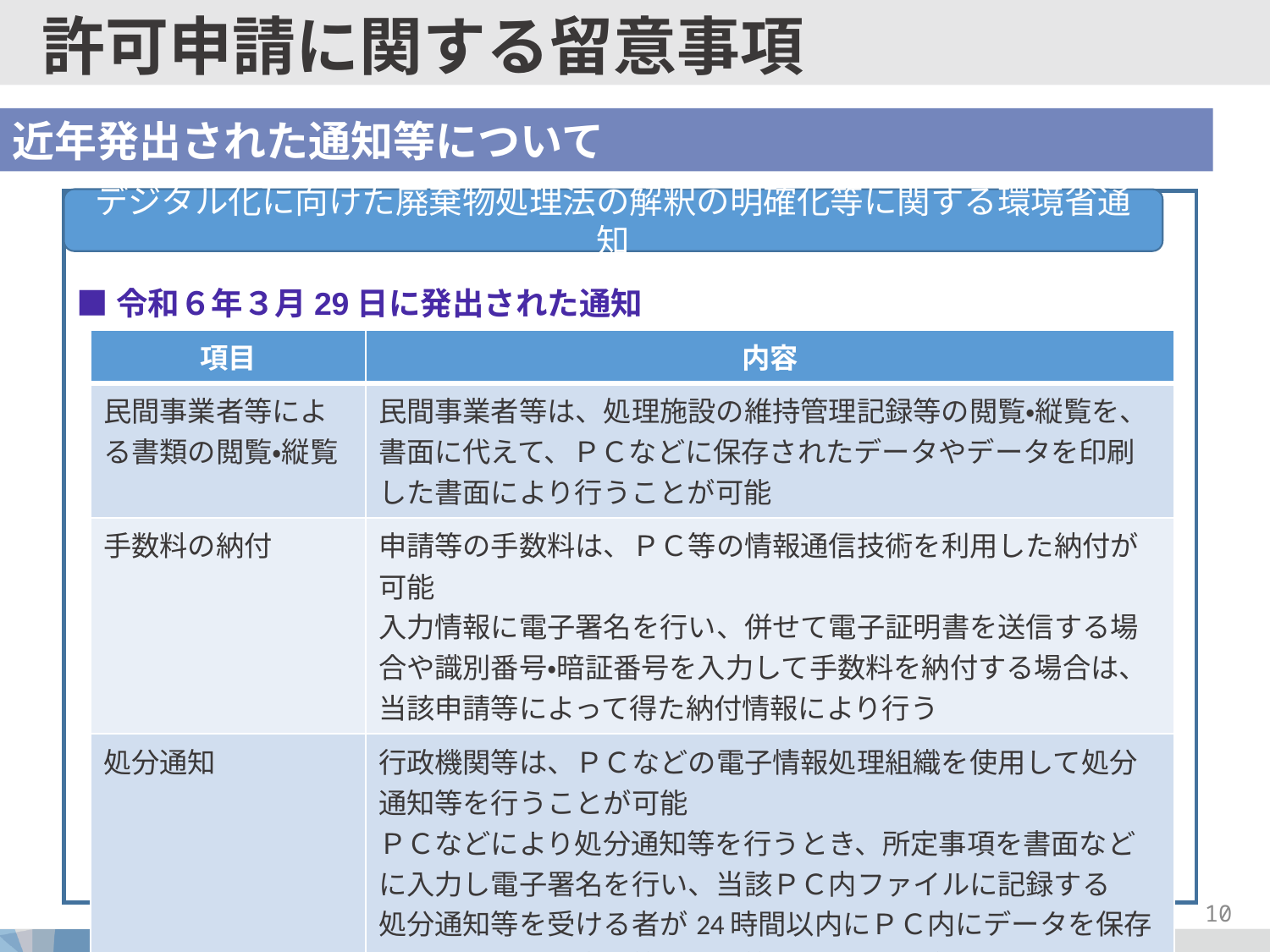

許可申請に関する留意事項
近年発出された通知等について
デジタル化に向けた廃棄物処理法の解釈の明確化等に関する環境省通知

■令和６年３月29日に発出された通知
| 項目 | 内容 |
| --- | --- |
| 民間事業者等による書類の閲覧・縦覧 | 民間事業者等は、処理施設の維持管理記録等の閲覧・縦覧を、書面に代えて、ＰＣなどに保存されたデータやデータを印刷した書面により行うことが可能 |
| 手数料の納付 | 申請等の手数料は、ＰＣ等の情報通信技術を利用した納付が可能 入力情報に電子署名を行い、併せて電子証明書を送信する場合や識別番号・暗証番号を入力して手数料を納付する場合は、当該申請等によって得た納付情報により行う |
| 処分通知 | 行政機関等は、ＰＣなどの電子情報処理組織を使用して処分通知等を行うことが可能 ＰＣなどにより処分通知等を行うとき、所定事項を書面などに入力し電子署名を行い、当該ＰＣ内ファイルに記録する 処分通知等を受ける者が24時間以内にＰＣ内にデータを保存しない場合は、書面等で通知等を行うことが可能 |
10